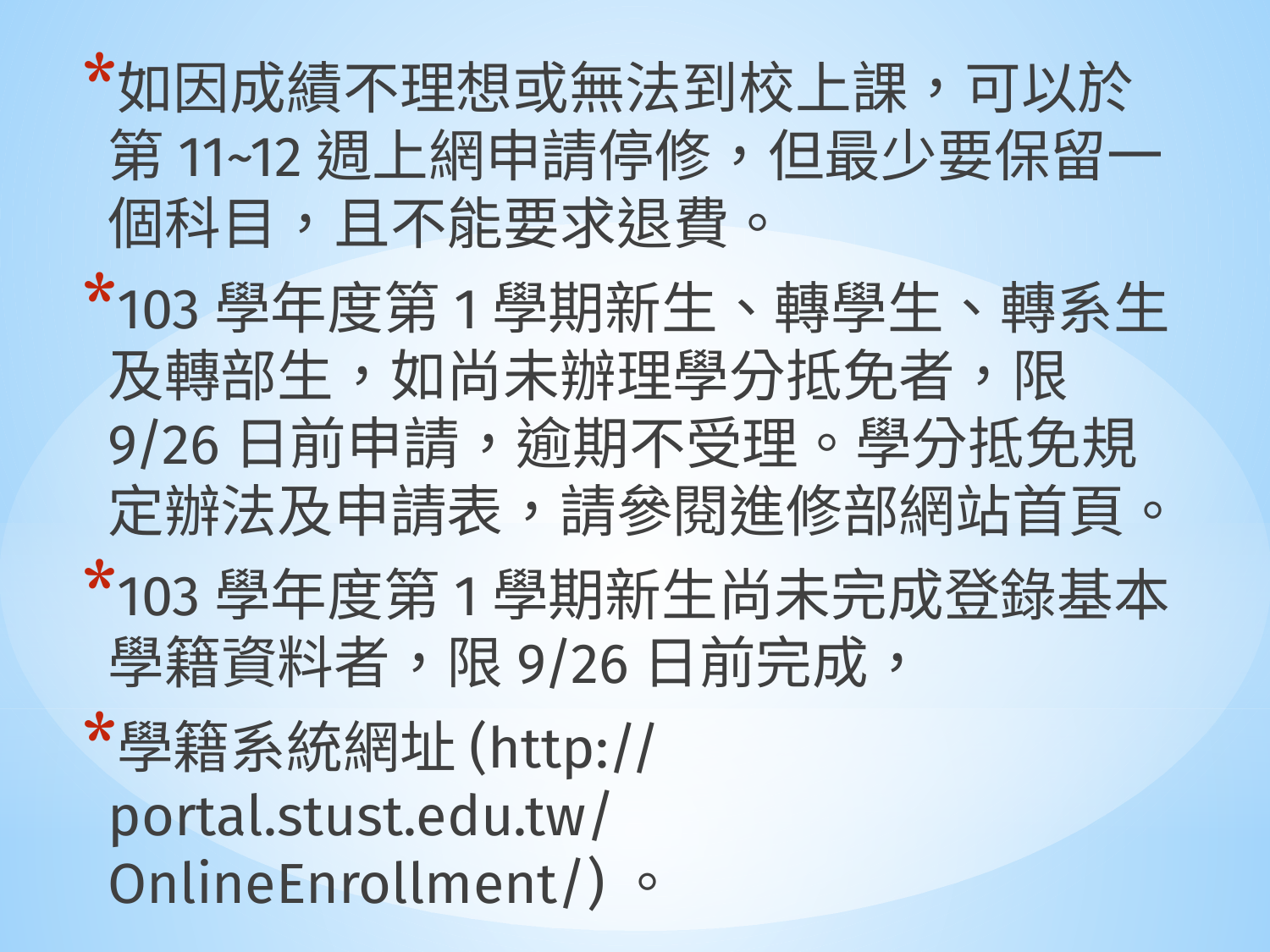

如因成績不理想或無法到校上課，可以於第11~12週上網申請停修，但最少要保留一個科目，且不能要求退費。
103學年度第1學期新生、轉學生、轉系生及轉部生，如尚未辦理學分抵免者，限9/26日前申請，逾期不受理。學分抵免規定辦法及申請表，請參閱進修部網站首頁。
103學年度第1學期新生尚未完成登錄基本學籍資料者，限9/26日前完成，
學籍系統網址(http://portal.stust.edu.tw/OnlineEnrollment/)。

#